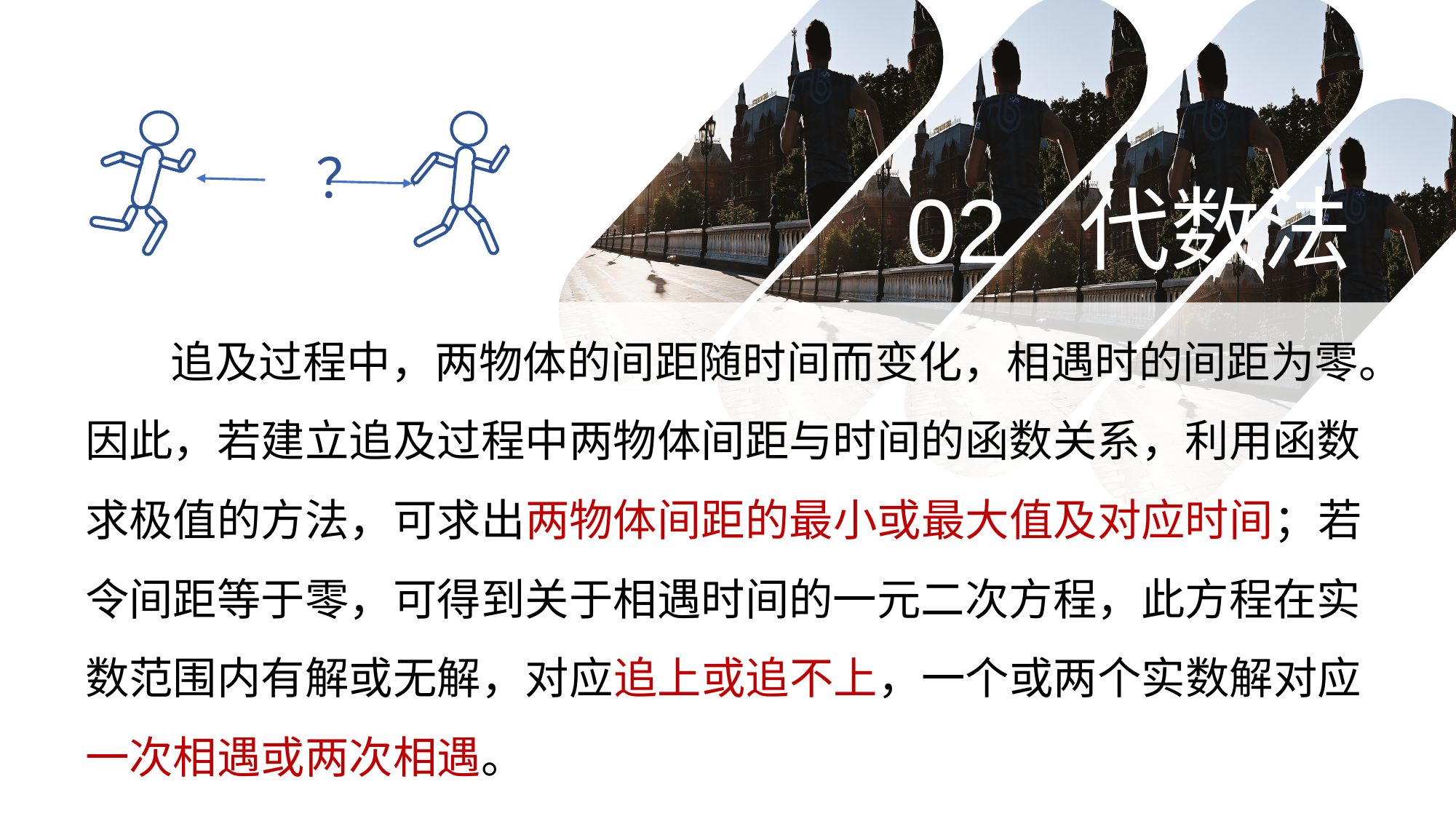

02  代数法

  ？
追及过程中，两物体的间距随时间而变化，相遇时的间距为零。因此，若建立追及过程中两物体间距与时间的函数关系，利用函数求极值的方法，可求出两物体间距的最小或最大值及对应时间；若令间距等于零，可得到关于相遇时间的一元二次方程，此方程在实数范围内有解或无解，对应追上或追不上，一个或两个实数解对应一次相遇或两次相遇。